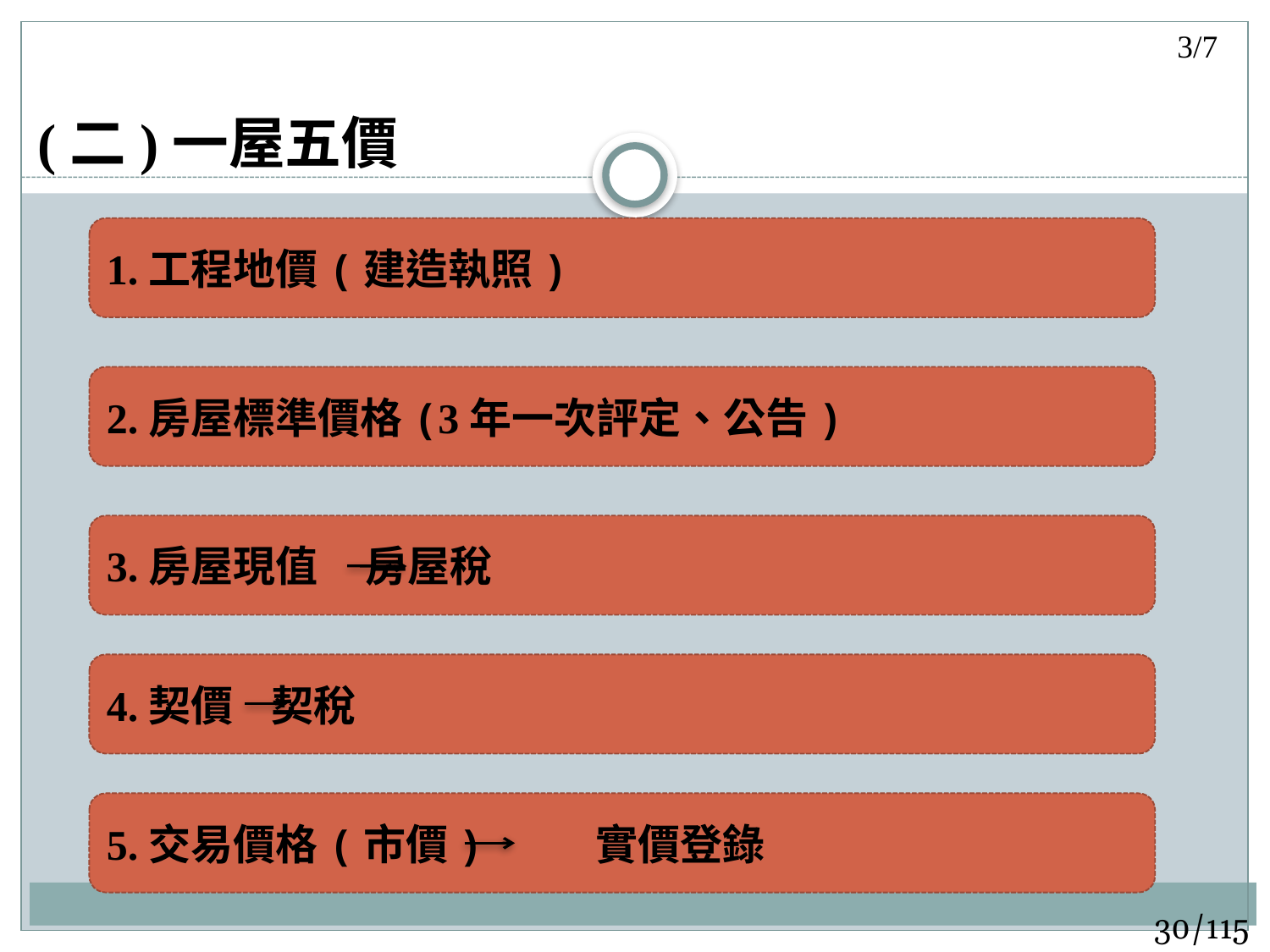

3/7
# (二)一屋五價
1.工程地價(建造執照)
2.房屋標準價格(3年一次評定、公告)
3.房屋現值     房屋稅
4.契價    契稅
5.交易價格(市價)    實價登錄